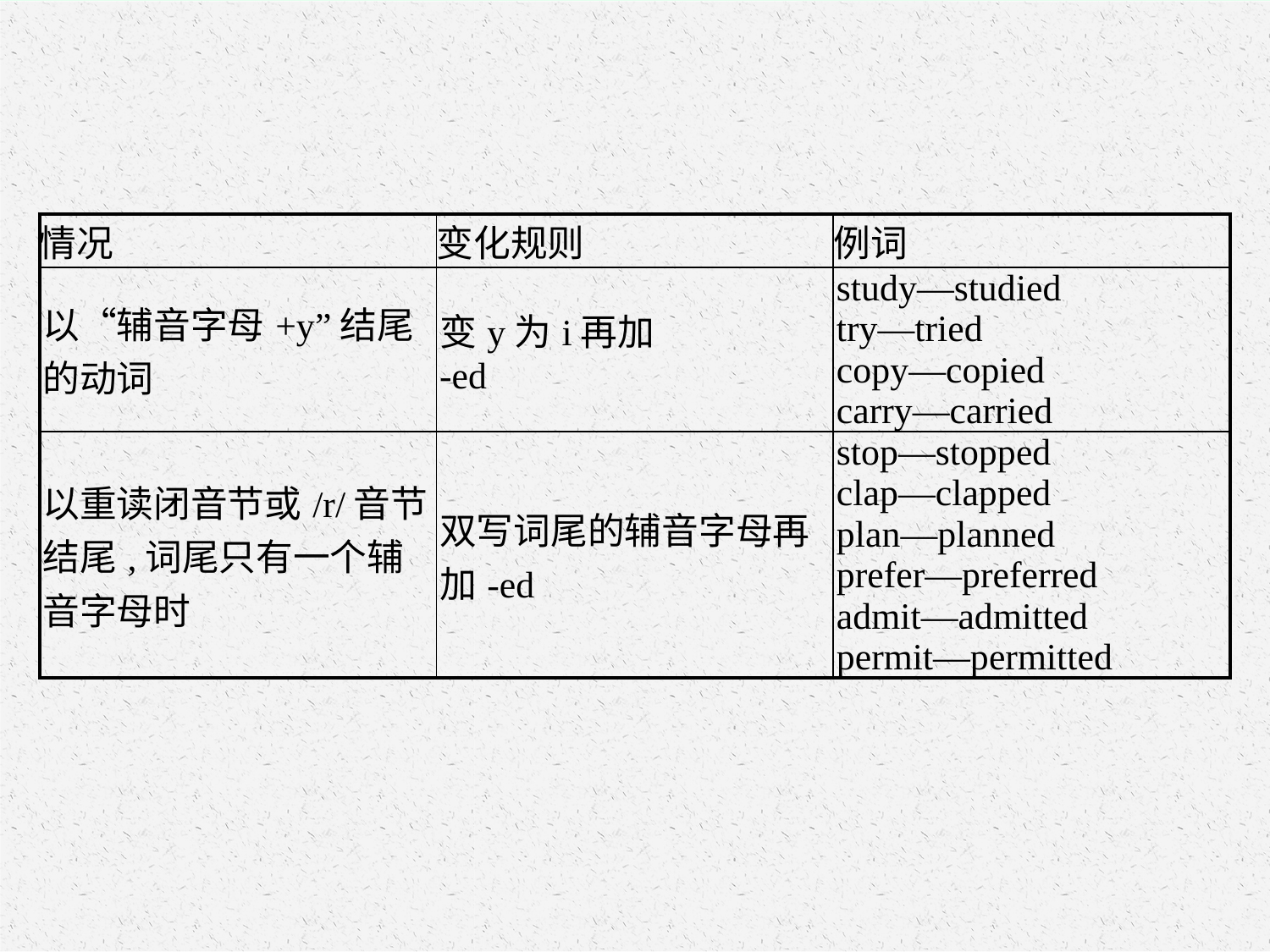

| 情况 | 变化规则 | 例词 |
| --- | --- | --- |
| 以“辅音字母+y”结尾的动词 | 变y为i再加 -ed | study—studied try—tried copy—copied carry—carried |
| 以重读闭音节或/r/音节结尾,词尾只有一个辅音字母时 | 双写词尾的辅音字母再加-ed | stop—stopped clap—clapped plan—planned prefer—preferred admit—admitted permit—permitted |